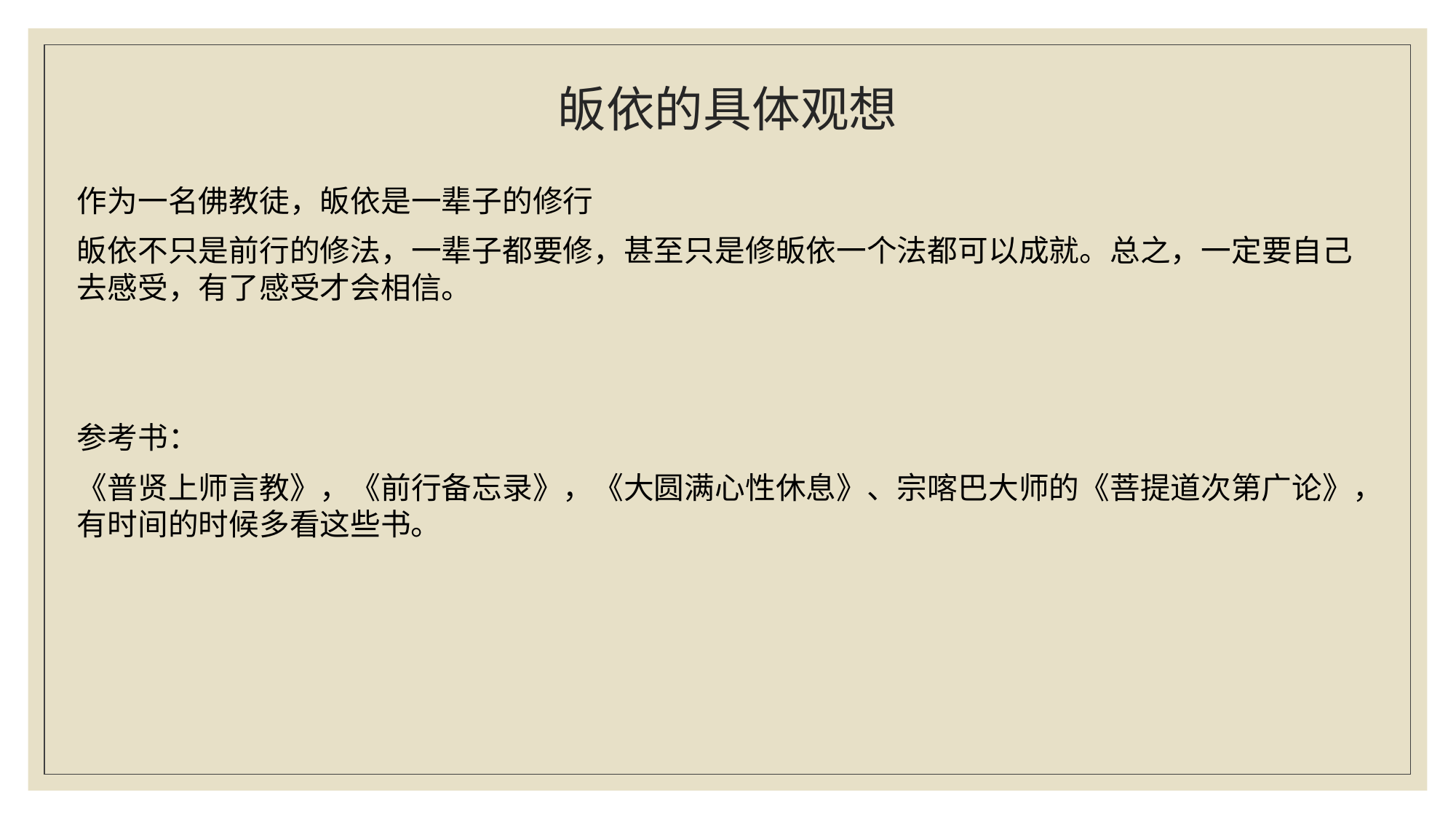

# 皈依的具体观想
作为一名佛教徒，皈依是一辈子的修行
皈依不只是前行的修法，一辈子都要修，甚至只是修皈依一个法都可以成就。总之，一定要自己去感受，有了感受才会相信。

参考书：
《普贤上师言教》，《前行备忘录》，《大圆满心性休息》、宗喀巴大师的《菩提道次第广论》，有时间的时候多看这些书。